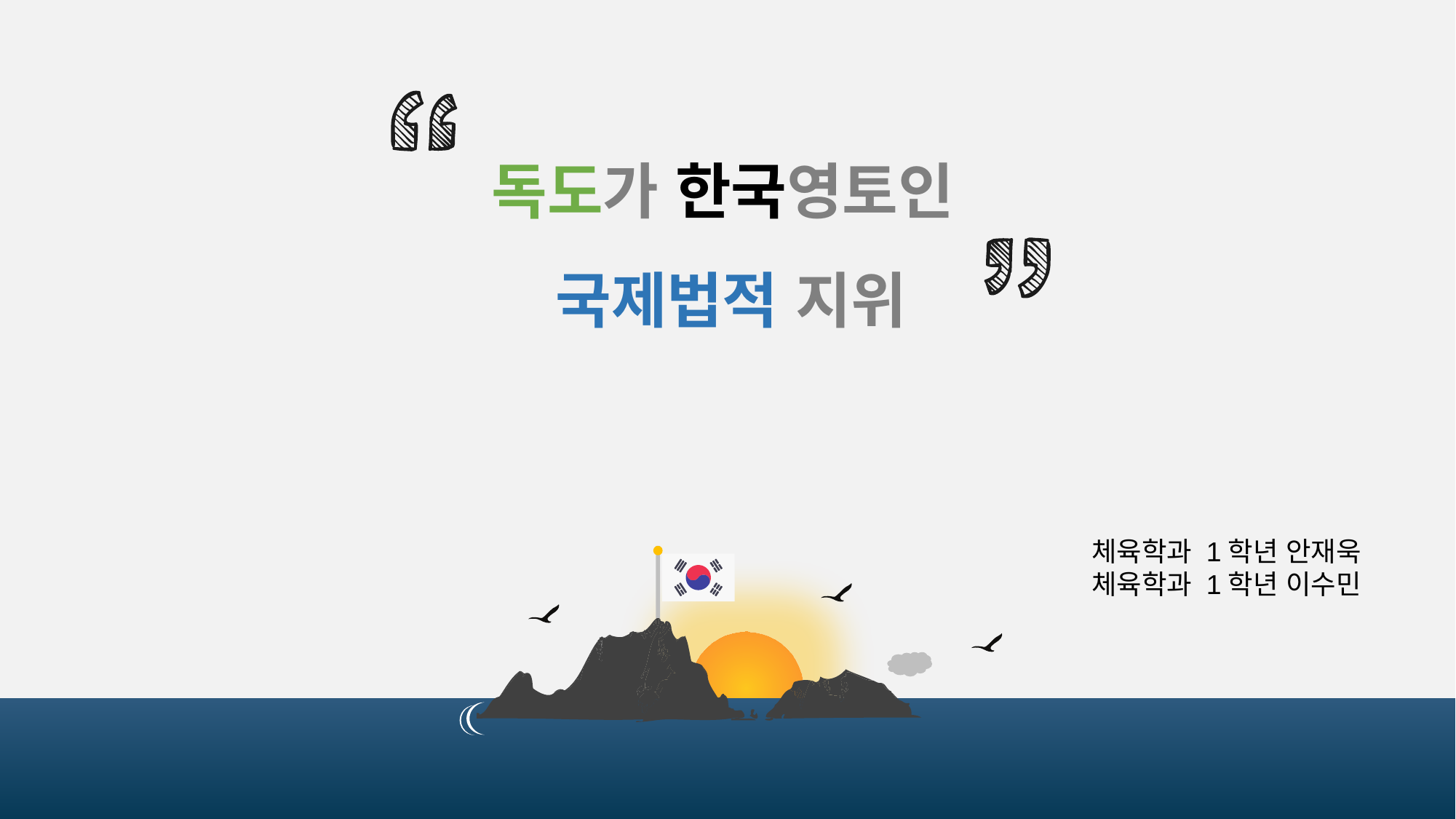

독도가 한국영토인
국제법적 지위

체육학과 1학년 안재욱
체육학과 1학년 이수민